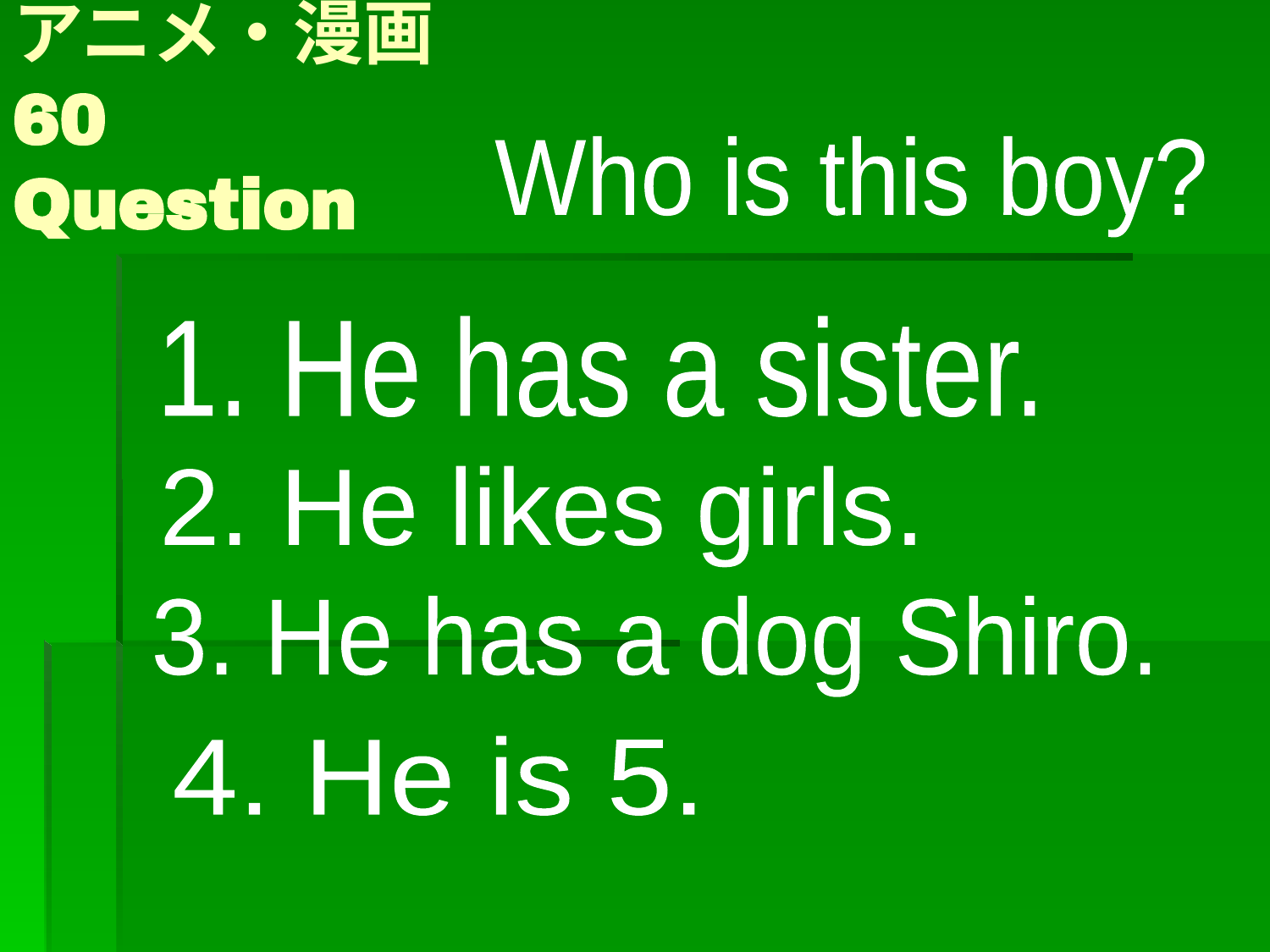

# アニメ・漫画60 Question
Who is this boy?
1. He has a sister.
2. He likes girls.
3. He has a dog Shiro.
4. He is 5.